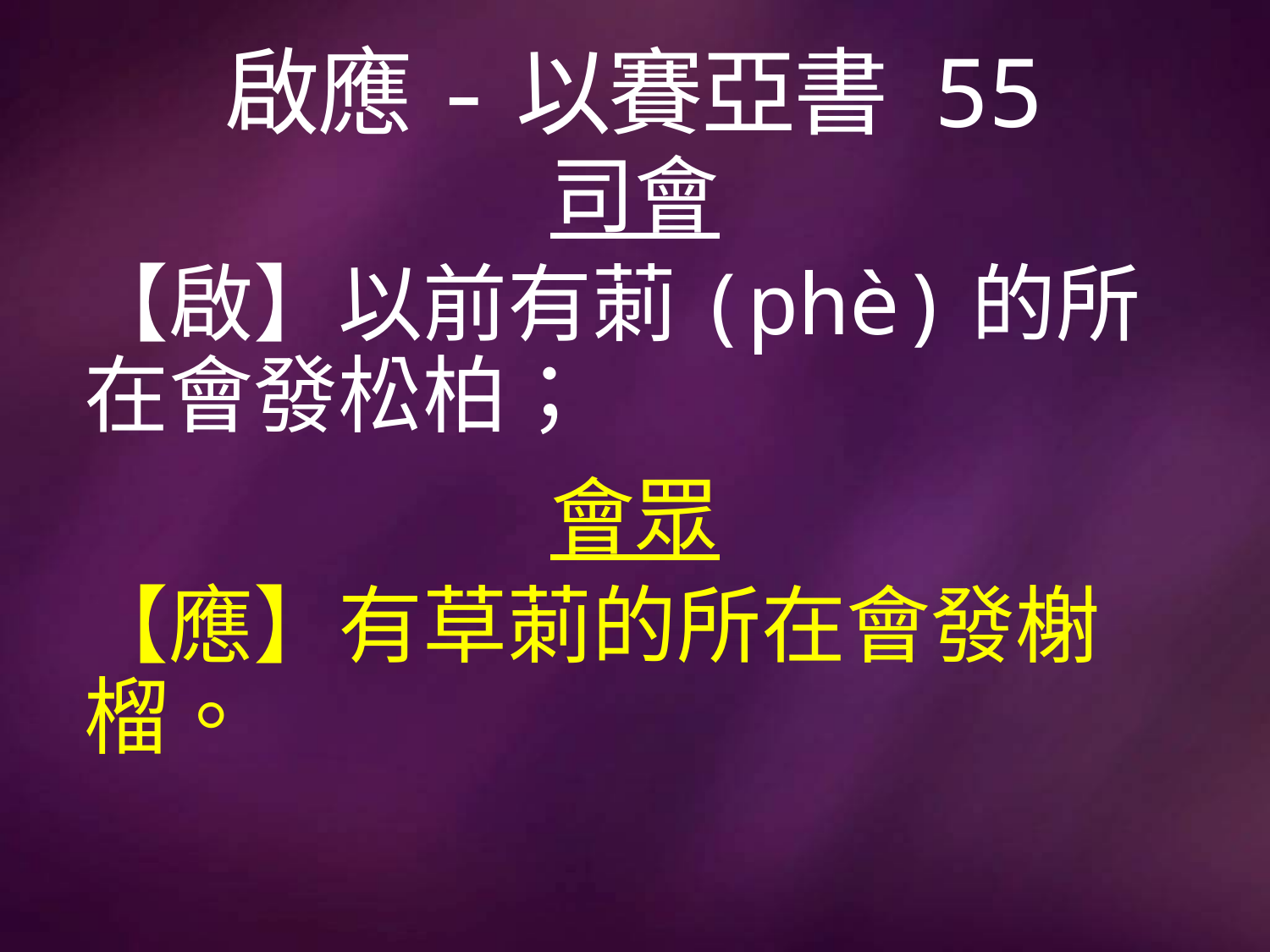

# 啟應-以賽亞書 55
司會
【啟】以前有莿(phè)的所在會發松柏；

會眾
【應】有草莿的所在會發榭榴。